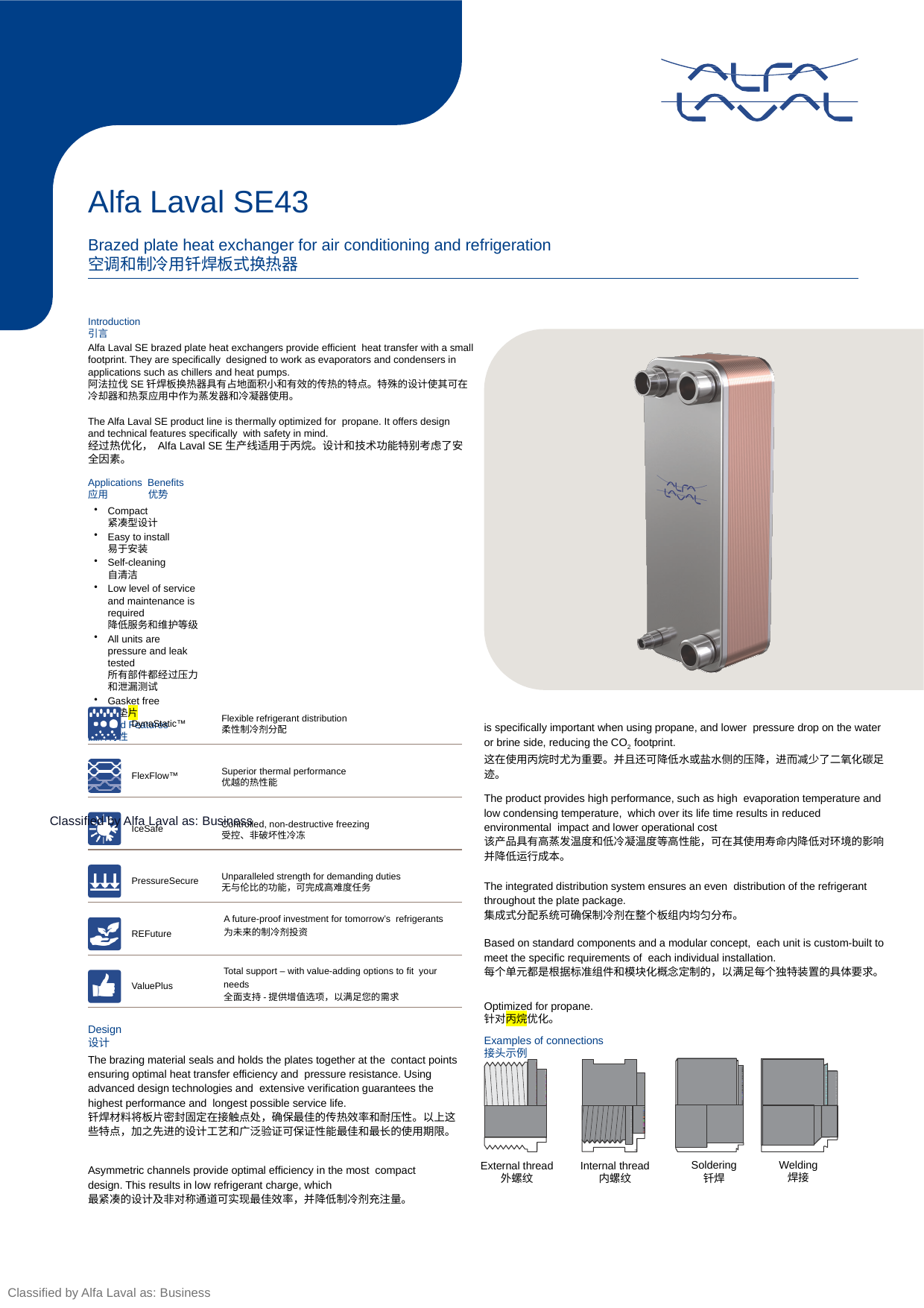

# Alfa Laval SE43
Brazed plate heat exchanger for air conditioning and refrigeration
空调和制冷用钎焊板式换热器

Introduction
引言
Alfa Laval SE brazed plate heat exchangers provide efficient  heat transfer with a small footprint. They are specifically  designed to work as evaporators and condensers in  applications such as chillers and heat pumps.
阿法拉伐SE钎焊板换热器具有占地面积小和有效的传热的特点。特殊的设计使其可在冷却器和热泵应用中作为蒸发器和冷凝器使用。
The Alfa Laval SE product line is thermally optimized for  propane. It offers design and technical features specifically  with safety in mind.
经过热优化， Alfa Laval SE生产线适用于丙烷。设计和技术功能特别考虑了安全因素。
Applications  Benefits
应用                  优势
Compact
紧凑型设计
Easy to install
易于安装
Self-cleaning
自清洁
Low level of service and maintenance is required
降低服务和维护等级
All units are pressure and leak tested
所有部件都经过压力和泄漏测试
Gasket free
无垫片
Branded Features
品牌特性

Flexible refrigerant distribution
柔性制冷剂分配
DynaStatic™
is specifically important when using propane, and lower  pressure drop on the water or brine side, reducing the CO2  footprint.
这在使用丙烷时尤为重要。并且还可降低水或盐水侧的压降，进而减少了二氧化碳足迹。

Superior thermal performance
优越的热性能
FlexFlow™
The product provides high performance, such as high  evaporation temperature and low condensing temperature,  which over its life time results in reduced environmental  impact and lower operational cost
该产品具有高蒸发温度和低冷凝温度等高性能，可在其使用寿命内降低对环境的影响并降低运行成本。

Classified by Alfa Laval as: Business

Controlled, non-destructive freezing
受控、非破坏性冷冻
IceSafe

Unparalleled strength for demanding duties
无与伦比的功能，可完成高难度任务
PressureSecure

The integrated distribution system ensures an even  distribution of the refrigerant throughout the plate package.
集成式分配系统可确保制冷剂在整个板组内均匀分布。

A future-proof investment for tomorrow’s  refrigerants
为未来的制冷剂投资

REFuture
Based on standard components and a modular concept,  each unit is custom-built to meet the specific requirements of  each individual installation.
每个单元都是根据标准组件和模块化概念定制的，以满足每个独特装置的具体要求。

Total support – with value-adding options to fit  your needs
全面支持-提供增值选项，以满足您的需求

ValuePlus
Optimized for propane.
针对丙烷优化。

Design
设计
The brazing material seals and holds the plates together at the  contact points ensuring optimal heat transfer efficiency and  pressure resistance. Using advanced design technologies and  extensive verification guarantees the highest performance and  longest possible service life.
钎焊材料将板片密封固定在接触点处，确保最佳的传热效率和耐压性。以上这些特点，加之先进的设计工艺和广泛验证可保证性能最佳和最长的使用期限。
Examples of connections
接头示例

Welding
焊接
Soldering
钎焊
External thread
外螺纹
Internal thread
内螺纹
Asymmetric channels provide optimal efficiency in the most  compact design. This results in low refrigerant charge, which
最紧凑的设计及非对称通道可实现最佳效率，并降低制冷剂充注量。